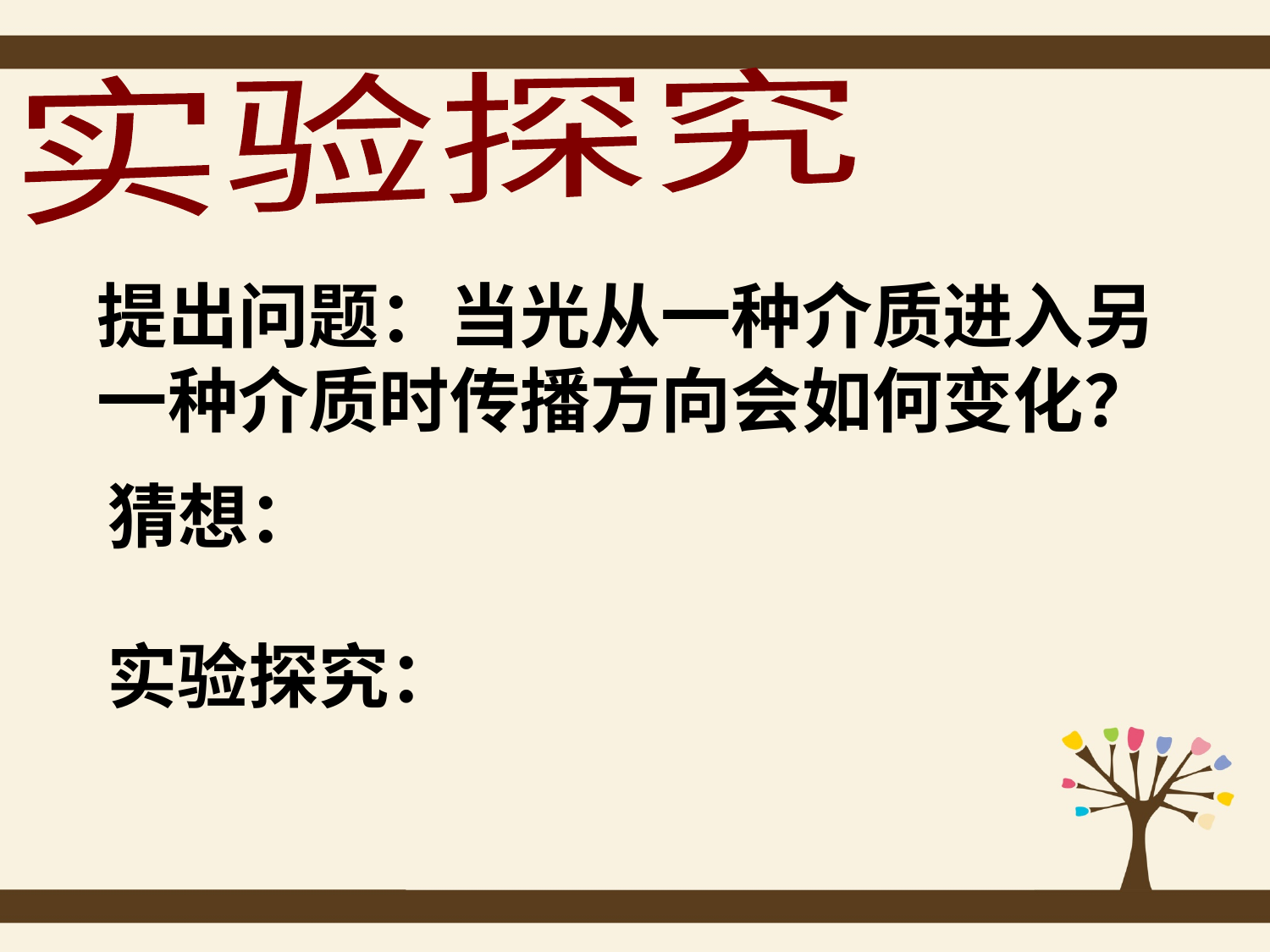

实验探究
提出问题：当光从一种介质进入另一种介质时传播方向会如何变化？
猜想：
实验探究：